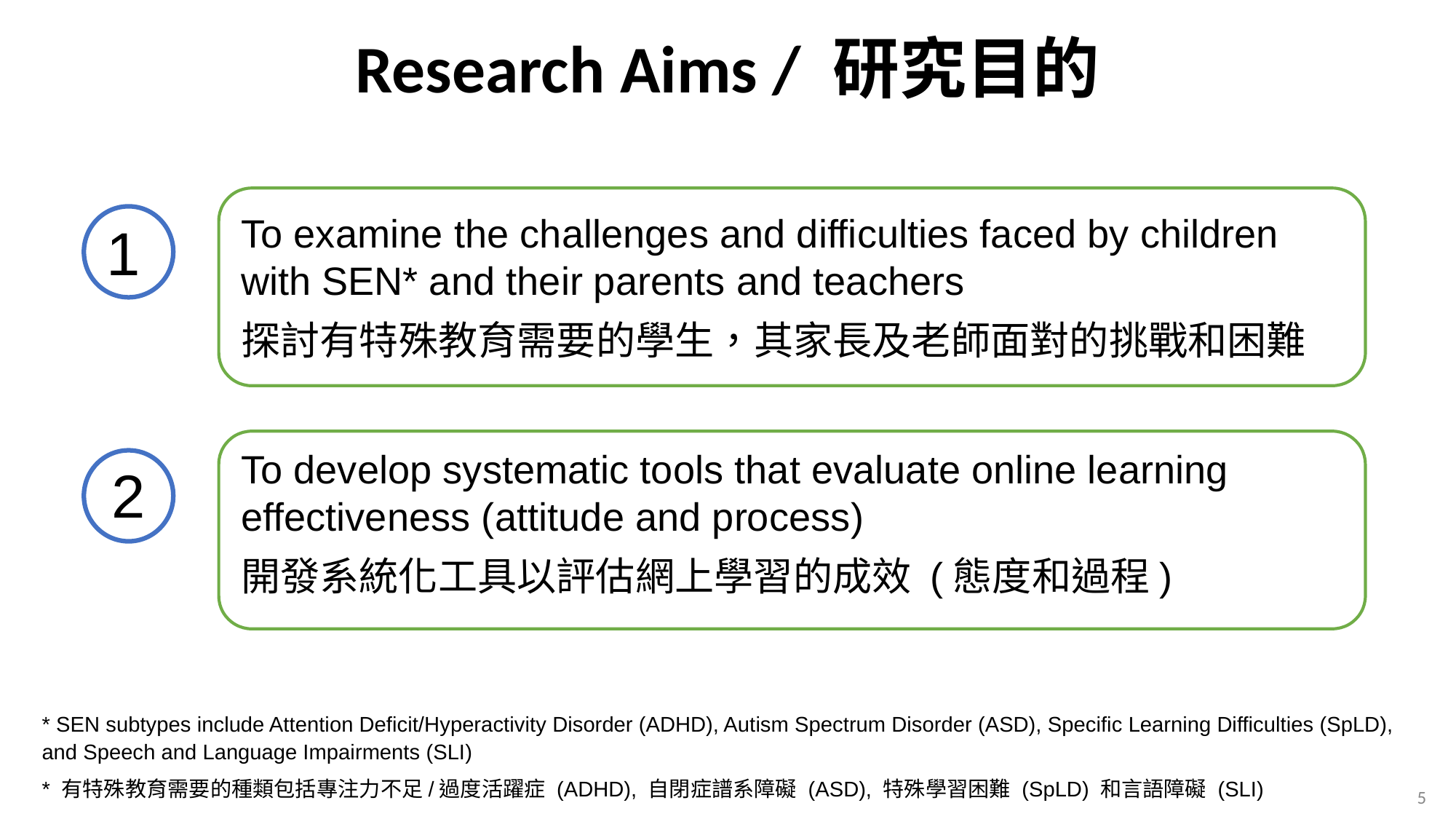

Research Aims / 研究目的

To examine the challenges and difficulties faced by children with SEN* and their parents and teachers

1
探討有特殊教育需要的學生，其家長及老師面對的挑戰和困難

To develop systematic tools that evaluate online learning effectiveness (attitude and process)

2
開發系統化工具以評估網上學習的成效 (態度和過程)
* SEN subtypes include Attention Deficit/Hyperactivity Disorder (ADHD), Autism Spectrum Disorder (ASD), Specific Learning Difficulties (SpLD), and Speech and Language Impairments (SLI)
* 有特殊教育需要的種類包括專注力不足/過度活躍症 (ADHD), 自閉症譜系障礙 (ASD), 特殊學習困難 (SpLD) 和言語障礙 (SLI)
5